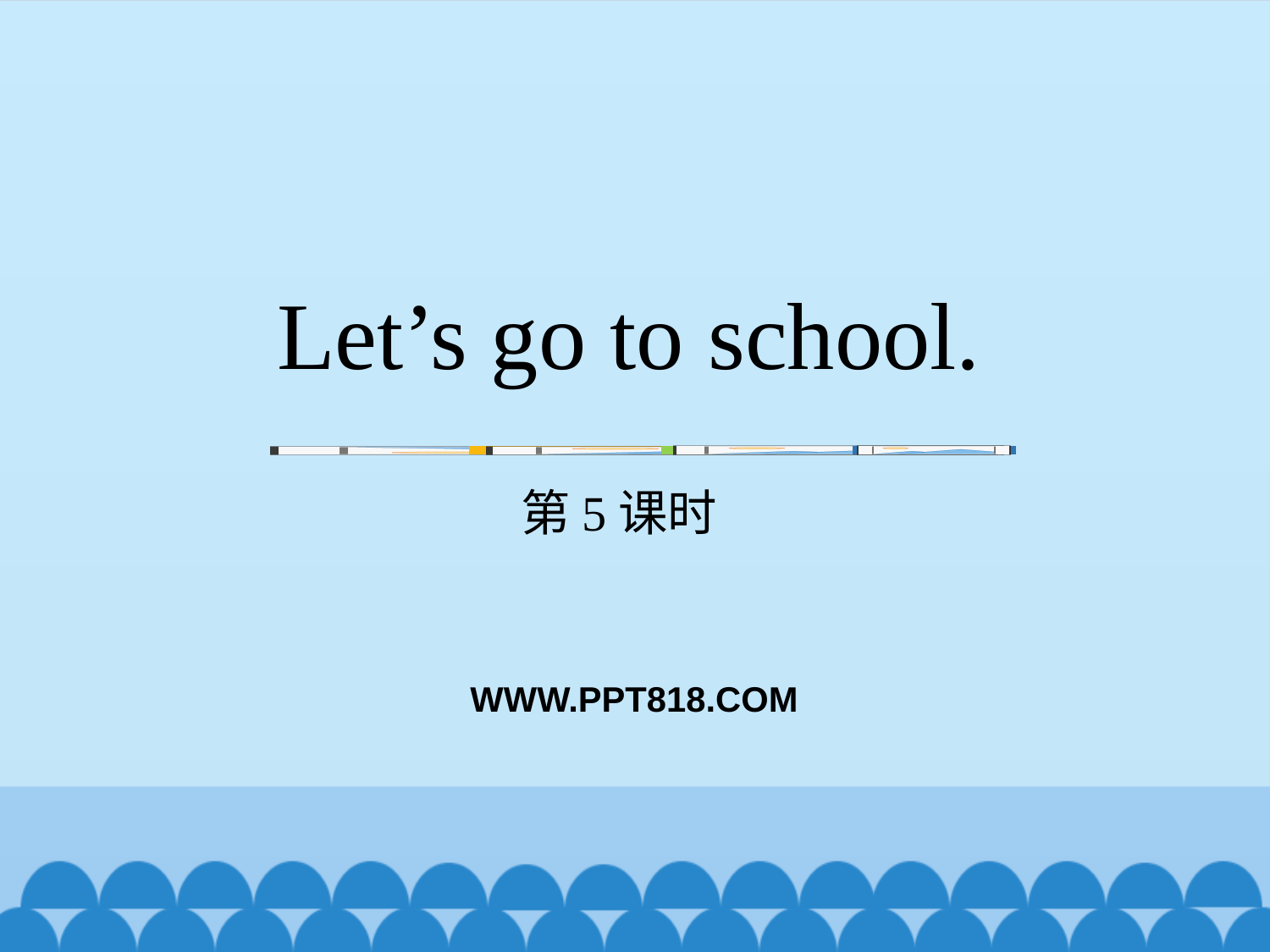

# Let’s go to school.

第5课时
WWW.PPT818.COM